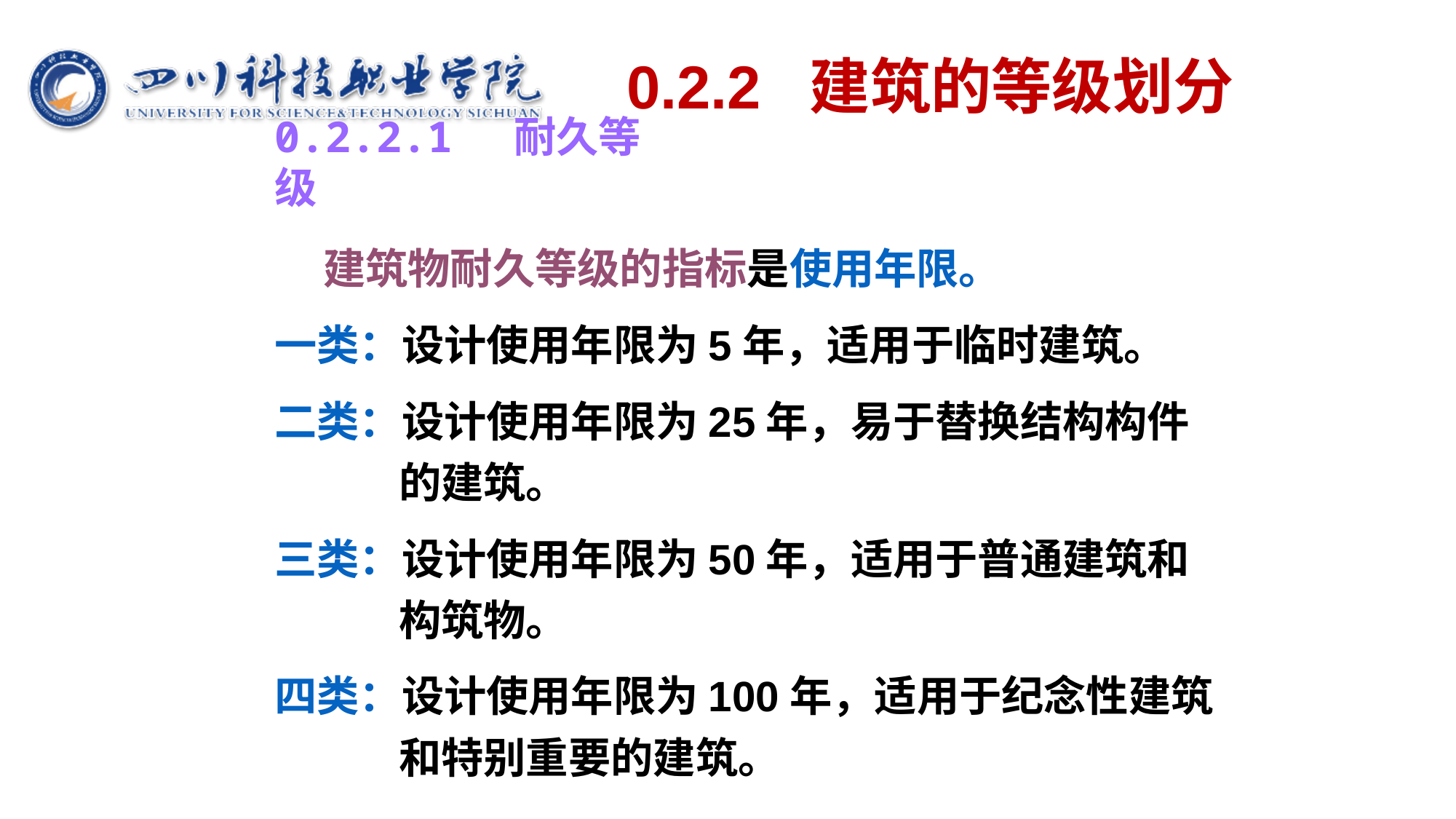

# 0.2.2  建筑的等级划分
0.2.2.1  耐久等级
    建筑物耐久等级的指标是使用年限。
一类：设计使用年限为5年，适用于临时建筑。
二类：设计使用年限为25年，易于替换结构构件的建筑。
三类：设计使用年限为50年，适用于普通建筑和构筑物。
四类：设计使用年限为100年，适用于纪念性建筑和特别重要的建筑。